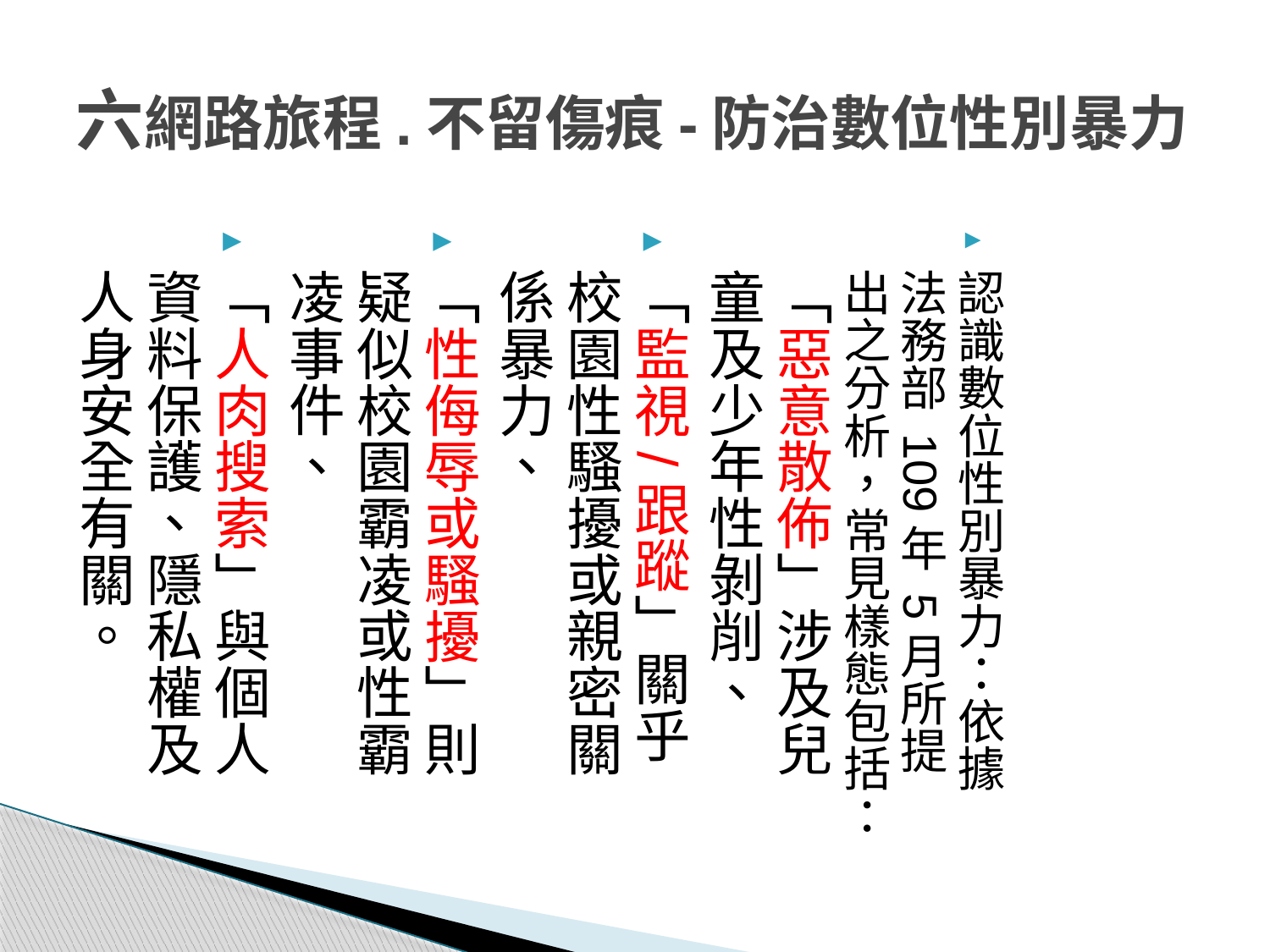

# 六網路旅程.不留傷痕-防治數位性別暴力
認識數位性別暴力：依據法務部 109年 5月所提出之分析，常見樣態包括：「惡意散佈」涉及兒童及少年性剝削、
「監視/跟蹤」關乎校園性騷擾或親密關係暴力、
「性侮辱或騷擾」則疑似校園霸凌或性霸凌事件、
「人肉搜索」與個人資料保護、隱私權及人身安全有關。